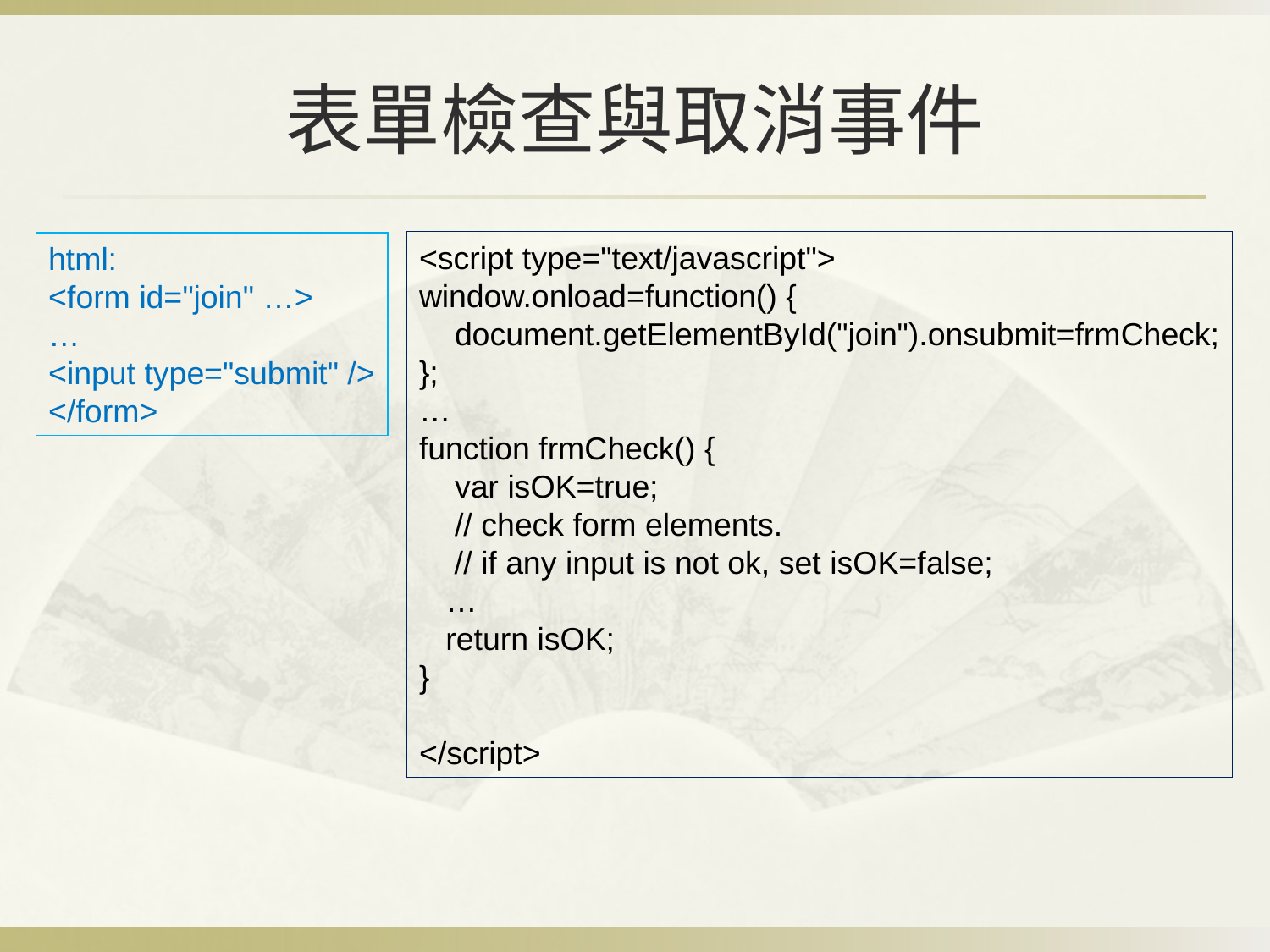

# 表單檢查與取消事件
<script type="text/javascript">
window.onload=function() {
    document.getElementById("join").onsubmit=frmCheck;
};
…
function frmCheck() {
    var isOK=true;
    // check form elements.
    // if any input is not ok, set isOK=false;
   …
   return isOK;
}

</script>
html:
<form id="join" …>
…
<input type="submit" />
</form>